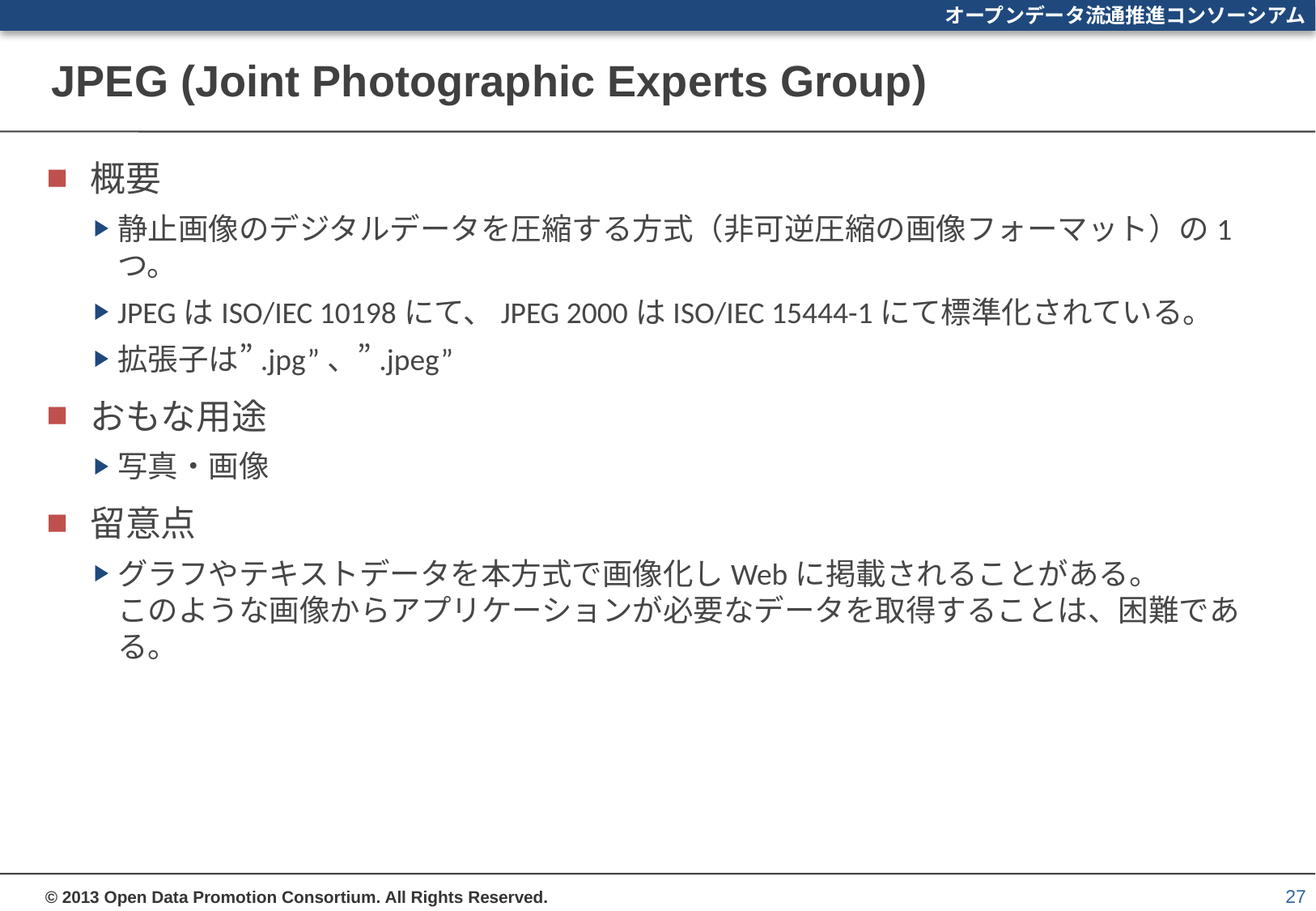

# JPEG (Joint Photographic Experts Group)
概要
静止画像のデジタルデータを圧縮する方式（非可逆圧縮の画像フォーマット）の1つ。
JPEGはISO/IEC 10198にて、JPEG 2000はISO/IEC 15444-1にて標準化されている。
拡張子は”.jpg”、”.jpeg”
おもな用途
写真・画像
留意点
グラフやテキストデータを本方式で画像化しWebに掲載されることがある。
このような画像からアプリケーションが必要なデータを取得することは、困難である。
27